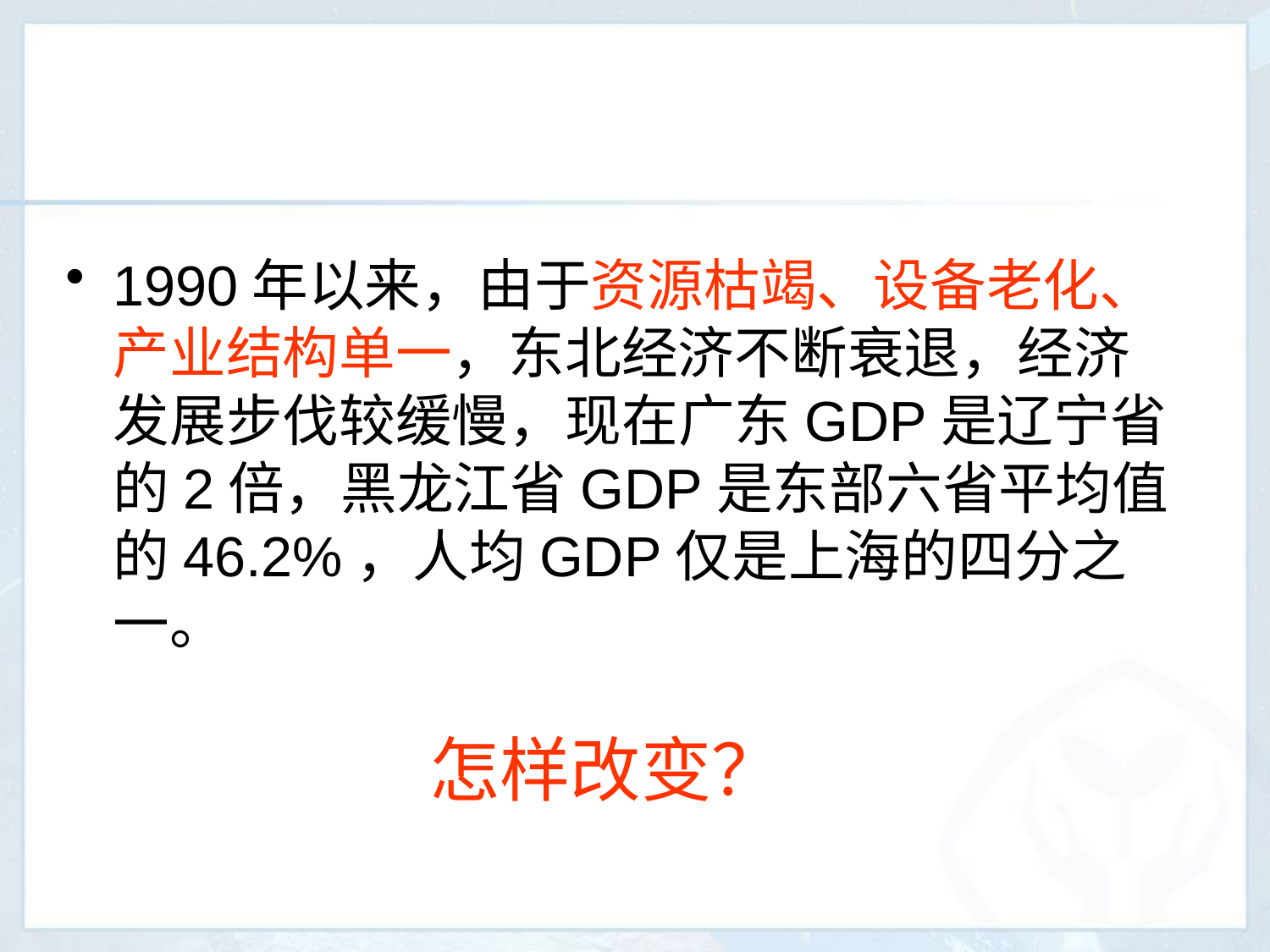

#
1990年以来，由于资源枯竭、设备老化、产业结构单一，东北经济不断衰退，经济发展步伐较缓慢，现在广东GDP是辽宁省的2倍，黑龙江省GDP是东部六省平均值的46.2%，人均GDP仅是上海的四分之一。
怎样改变？